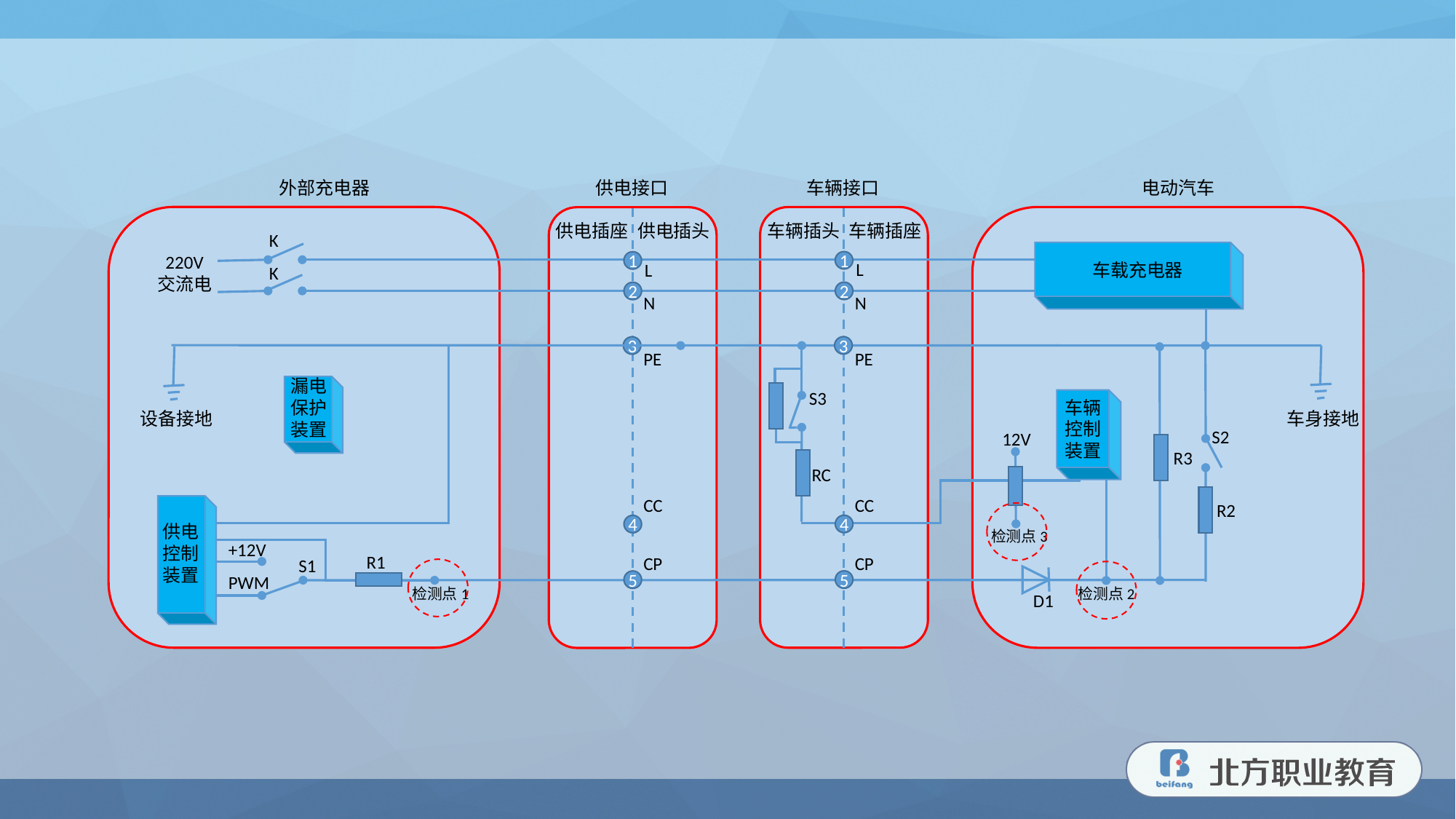

外部充电器
车辆接口
电动汽车
供电接口

车辆插头
车辆插座
供电插座
供电插头
K
220V
交流电
1
1
L
L
车载充电器
K
2
2
N
N
3
3
PE
PE
漏电保护装置
S3

车辆控制装置
设备接地
车身接地

S2
R3

RC

CC
CC
R2

供电控制装置
4
4
检测点3

+12V
R1
CP
CP
S1
PWM

5
5

检测点1
检测点2
D1

12V